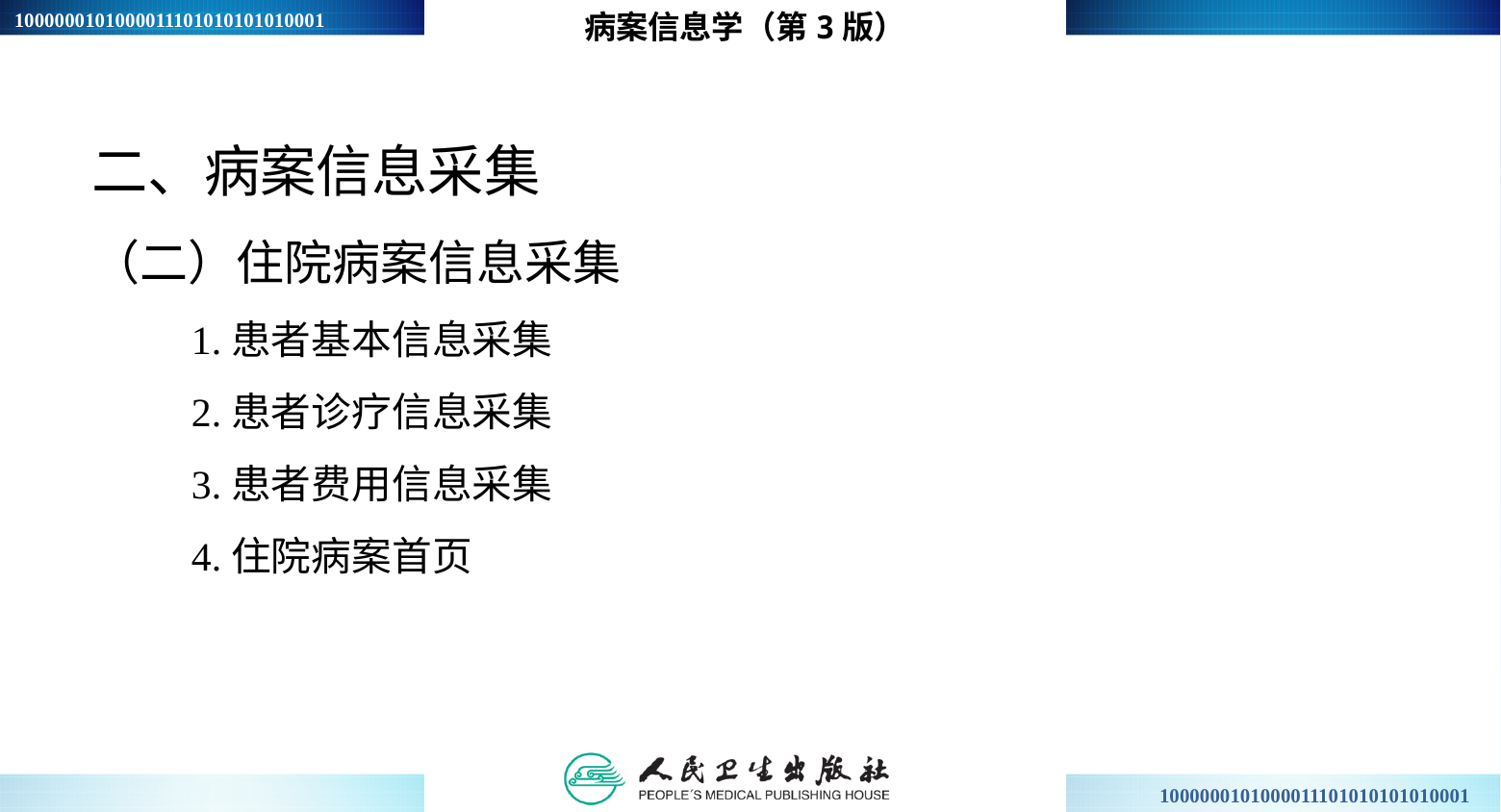

病案信息学（第3版）
二、病案信息采集
（二）住院病案信息采集
1.患者基本信息采集
2.患者诊疗信息采集
3.患者费用信息采集
4.住院病案首页